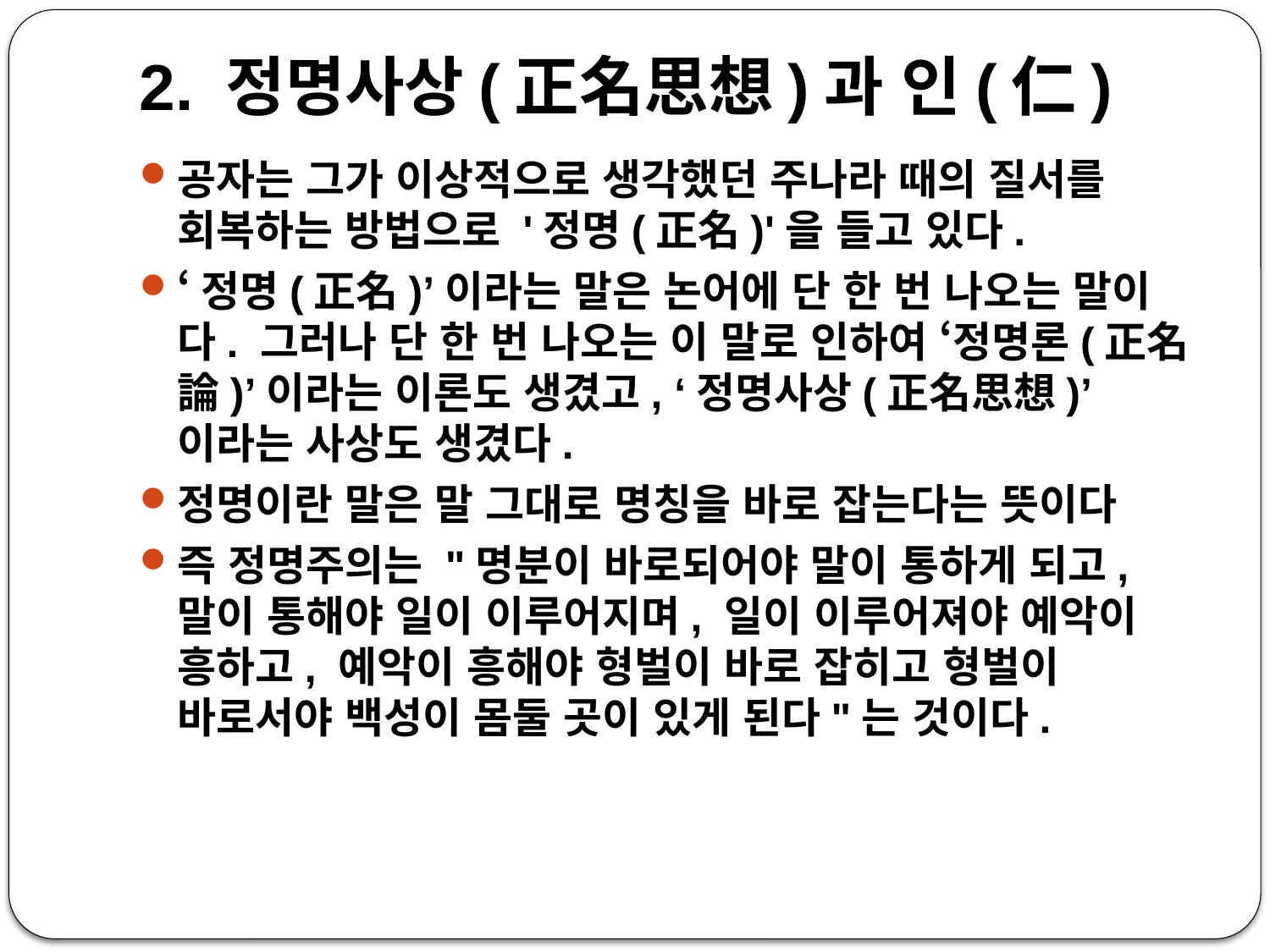

# 2. 정명사상(正名思想)과 인(仁)
공자는 그가 이상적으로 생각했던 주나라 때의 질서를 회복하는 방법으로 '정명(正名)'을 들고 있다.
‘정명(正名)’이라는 말은 논어에 단 한 번 나오는 말이다. 그러나 단 한 번 나오는 이 말로 인하여 ‘정명론(正名論)’이라는 이론도 생겼고, ‘정명사상(正名思想)’이라는 사상도 생겼다.
정명이란 말은 말 그대로 명칭을 바로 잡는다는 뜻이다
즉 정명주의는 "명분이 바로되어야 말이 통하게 되고, 말이 통해야 일이 이루어지며, 일이 이루어져야 예악이 흥하고, 예악이 흥해야 형벌이 바로 잡히고 형벌이 바로서야 백성이 몸둘 곳이 있게 된다"는 것이다.